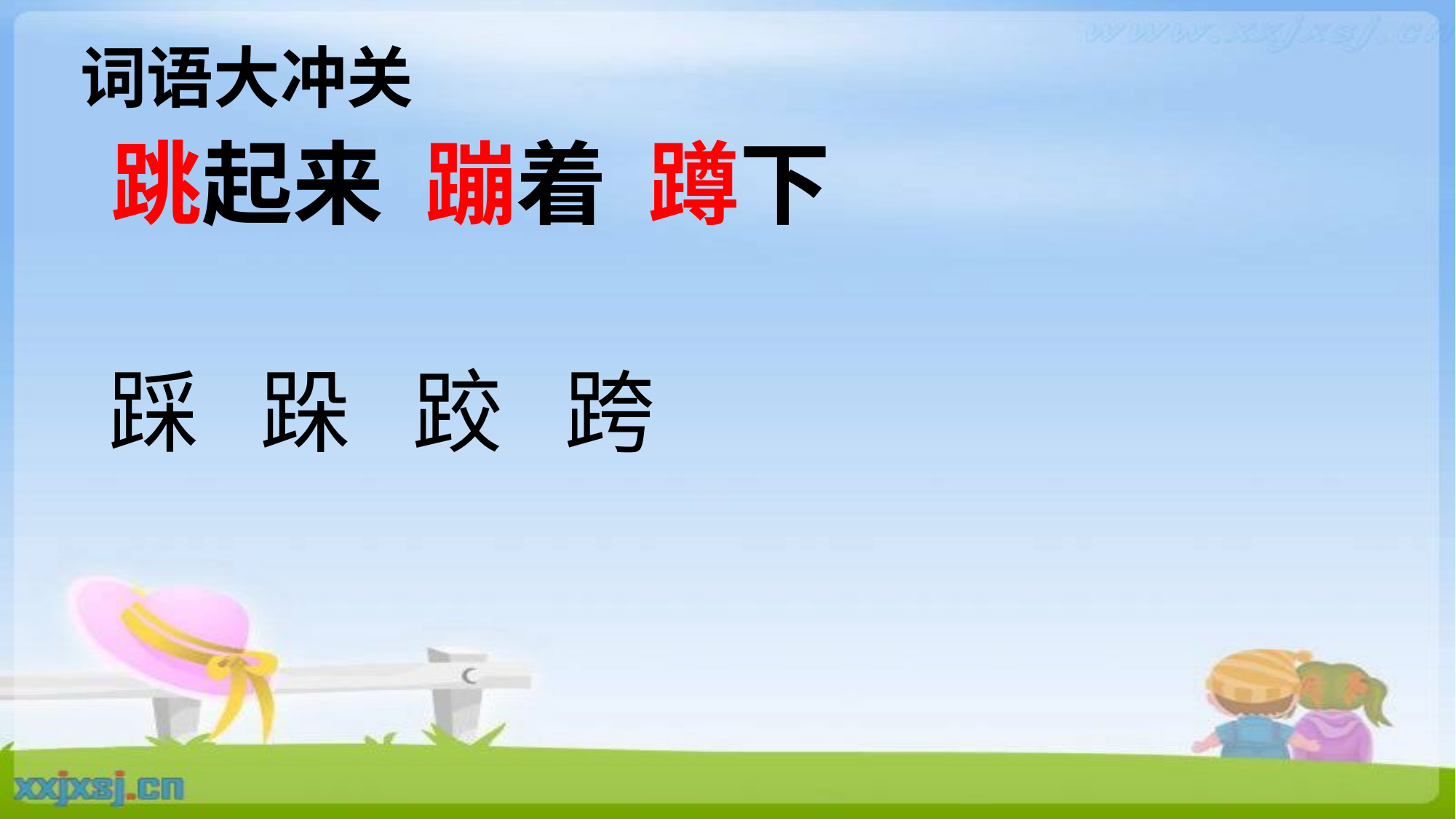

# 词语大冲关
跳起来  蹦着  蹲下
踩   跺   跤   跨